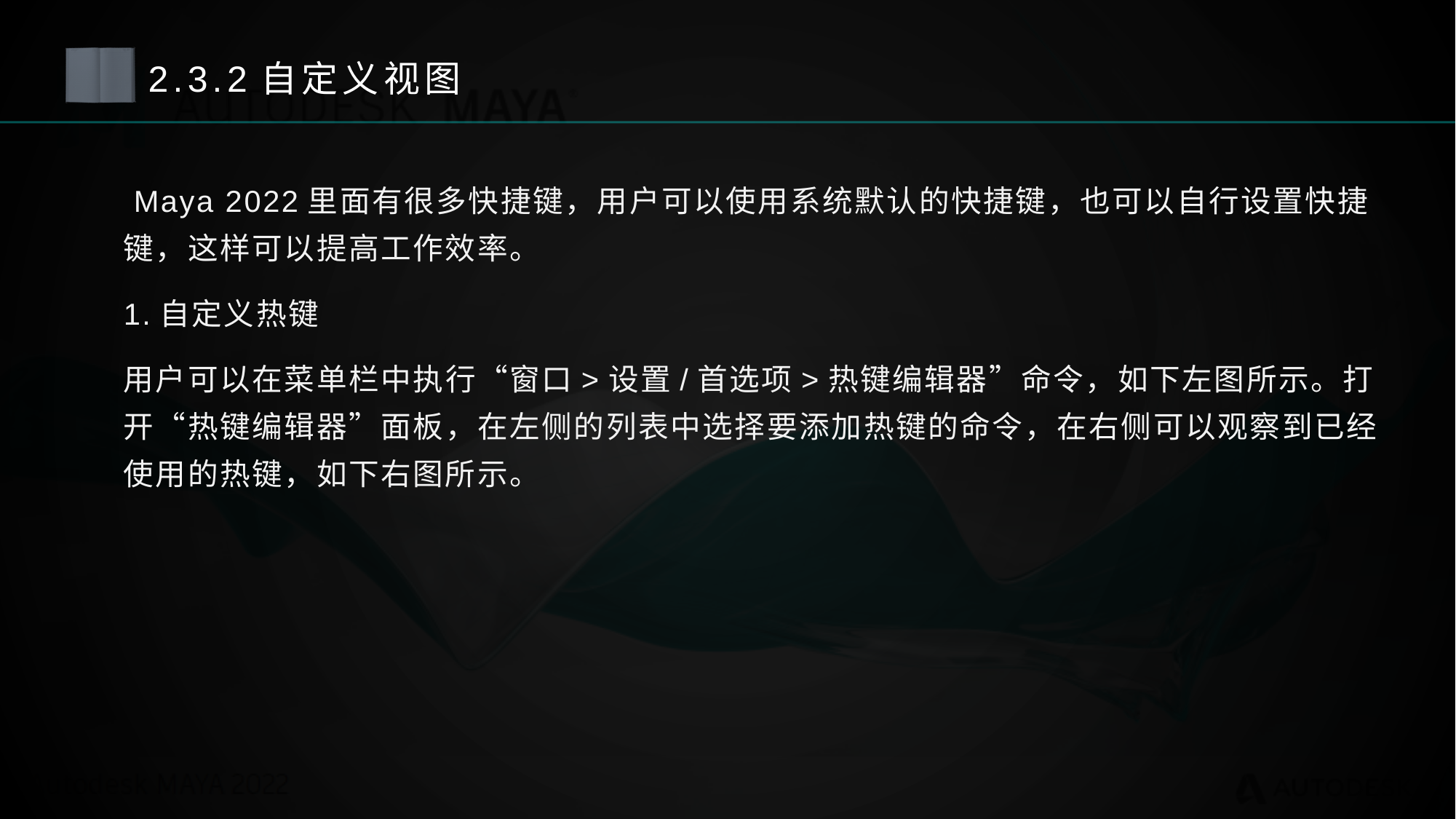

2.3.2自定义视图
 Maya 2022里面有很多快捷键，用户可以使用系统默认的快捷键，也可以自行设置快捷键，这样可以提高工作效率。
1.自定义热键
用户可以在菜单栏中执行“窗口>设置/首选项>热键编辑器”命令，如下左图所示。打开“热键编辑器”面板，在左侧的列表中选择要添加热键的命令，在右侧可以观察到已经使用的热键，如下右图所示。